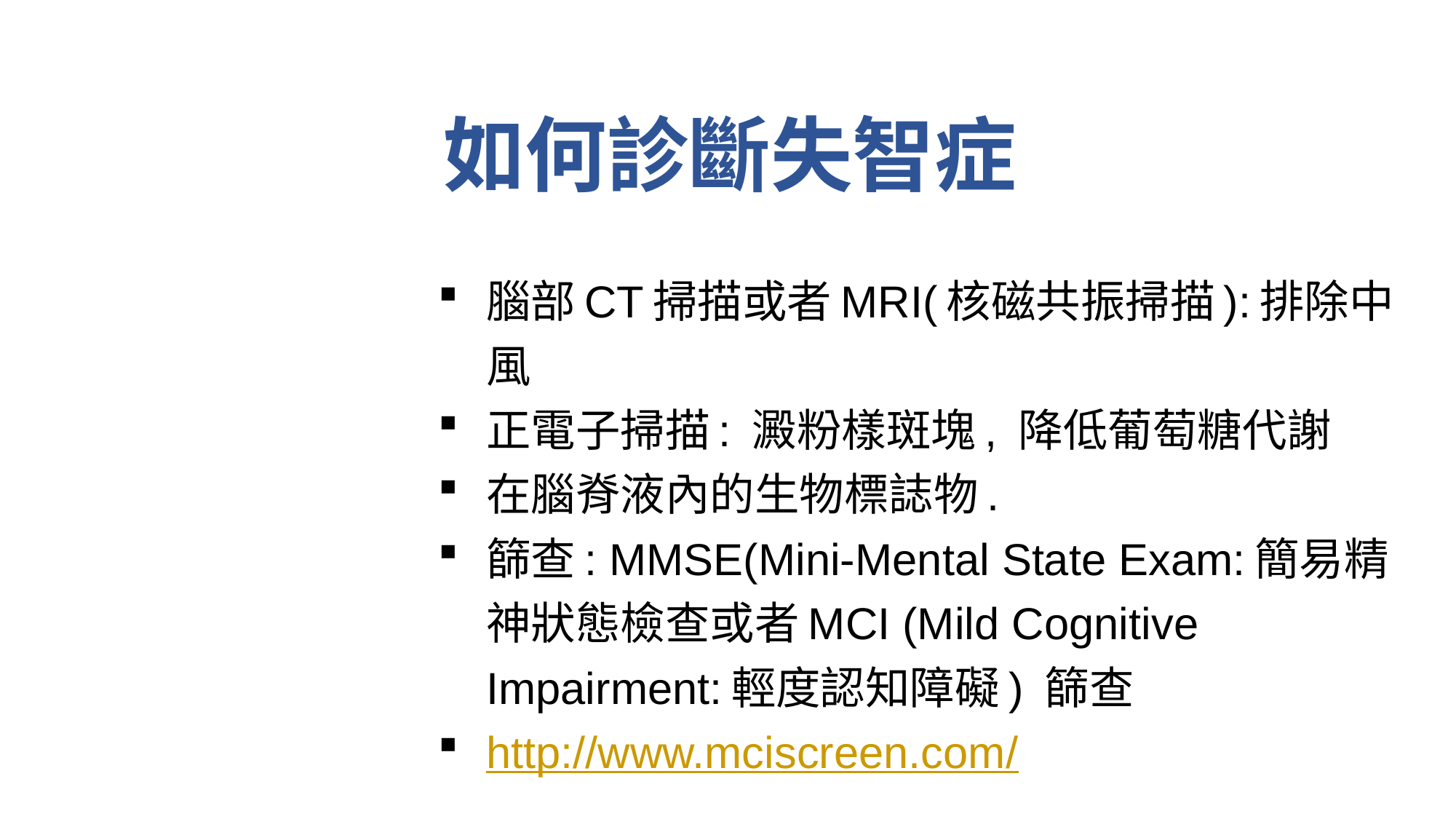

# 如何診斷失智症
腦部CT掃描或者MRI(核磁共振掃描):排除中風
正電子掃描: 澱粉樣斑塊, 降低葡萄糖代謝
在腦脊液內的生物標誌物.
篩查: MMSE(Mini-Mental State Exam:簡易精神狀態檢查或者MCI (Mild Cognitive Impairment:輕度認知障礙) 篩查
http://www.mciscreen.com/